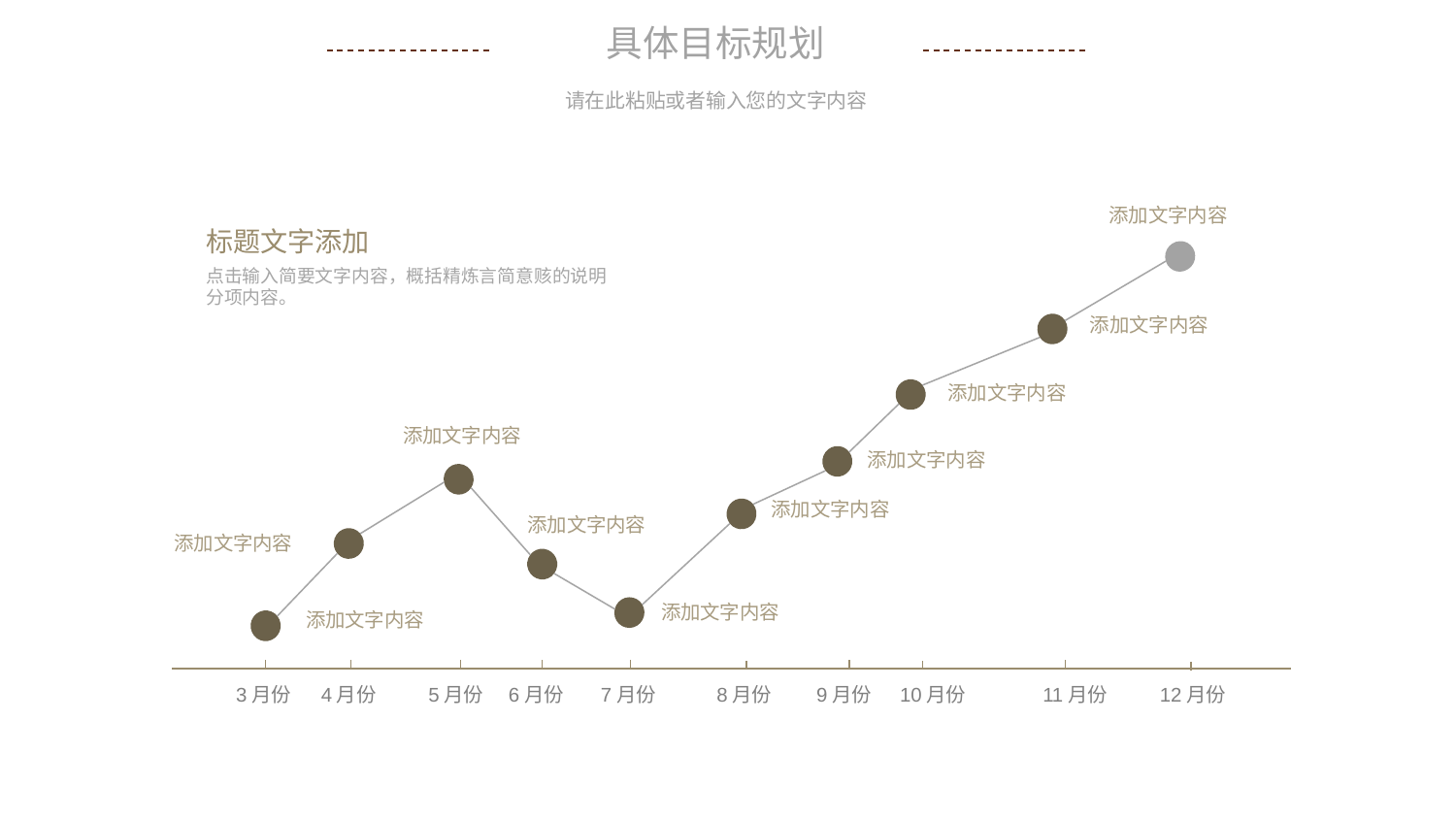

具体目标规划
请在此粘贴或者输入您的文字内容
添加文字内容

添加文字内容

添加文字内容

添加文字内容
添加文字内容

添加文字内容

添加文字内容
添加文字内容

添加文字内容

添加文字内容

3月份
4月份
5月份
6月份
7月份
8月份
9月份
10月份
11月份
12月份
标题文字添加
点击输入简要文字内容，概括精炼言简意赅的说明分项内容。